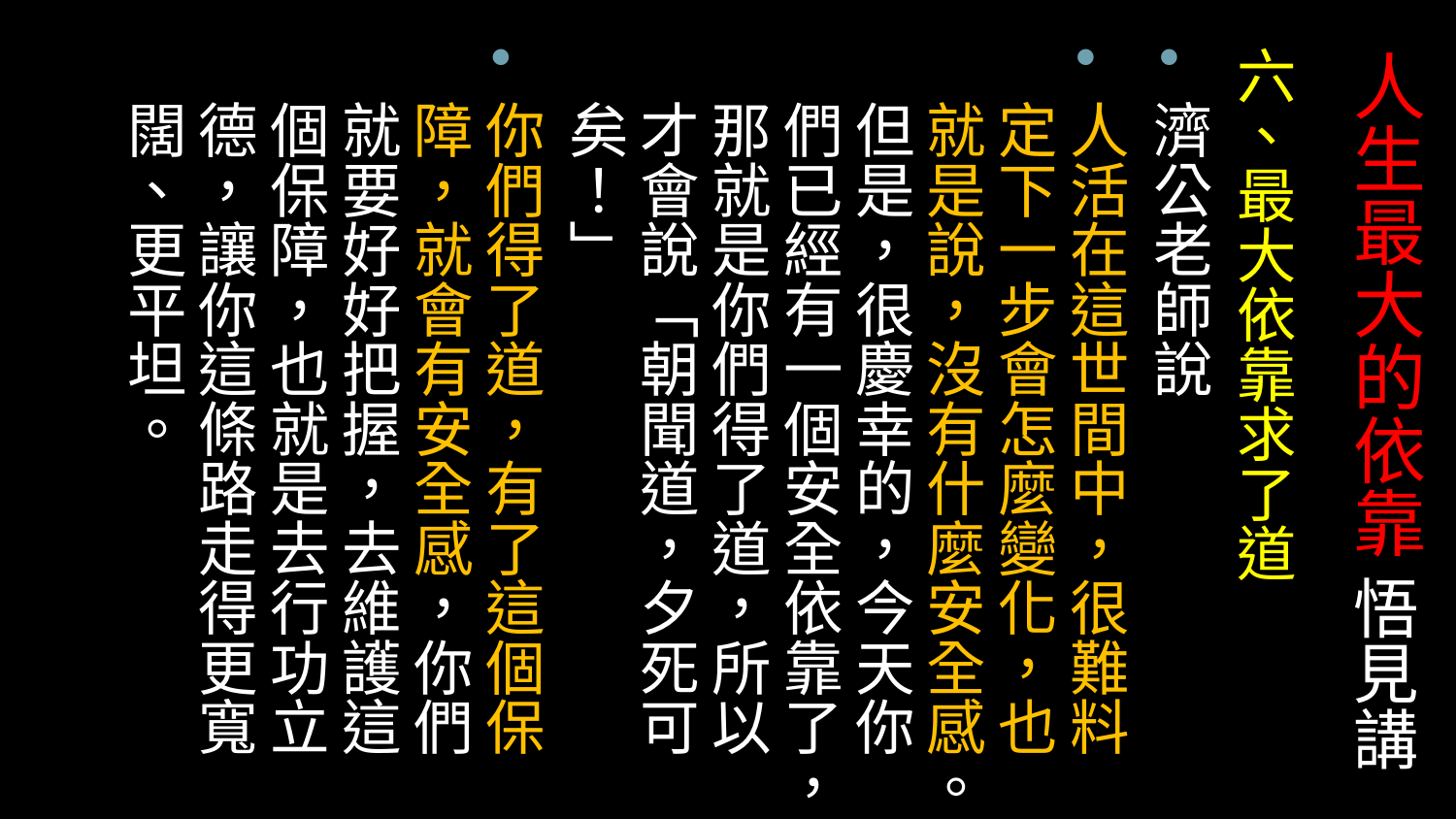

六、最大依靠求了道
濟公老師說
人活在這世間中，很難料定下一步會怎麼變化，也就是說，沒有什麼安全感。但是，很慶幸的，今天你們已經有一個安全依靠了，那就是你們得了道，所以才會說「朝聞道，夕死可矣！」
你們得了道，有了這個保障，就會有安全感，你們就要好好把握，去維護這個保障，也就是去行功立德，讓你這條路走得更寬闊、更平坦。

# 人生最大的依靠 悟見講